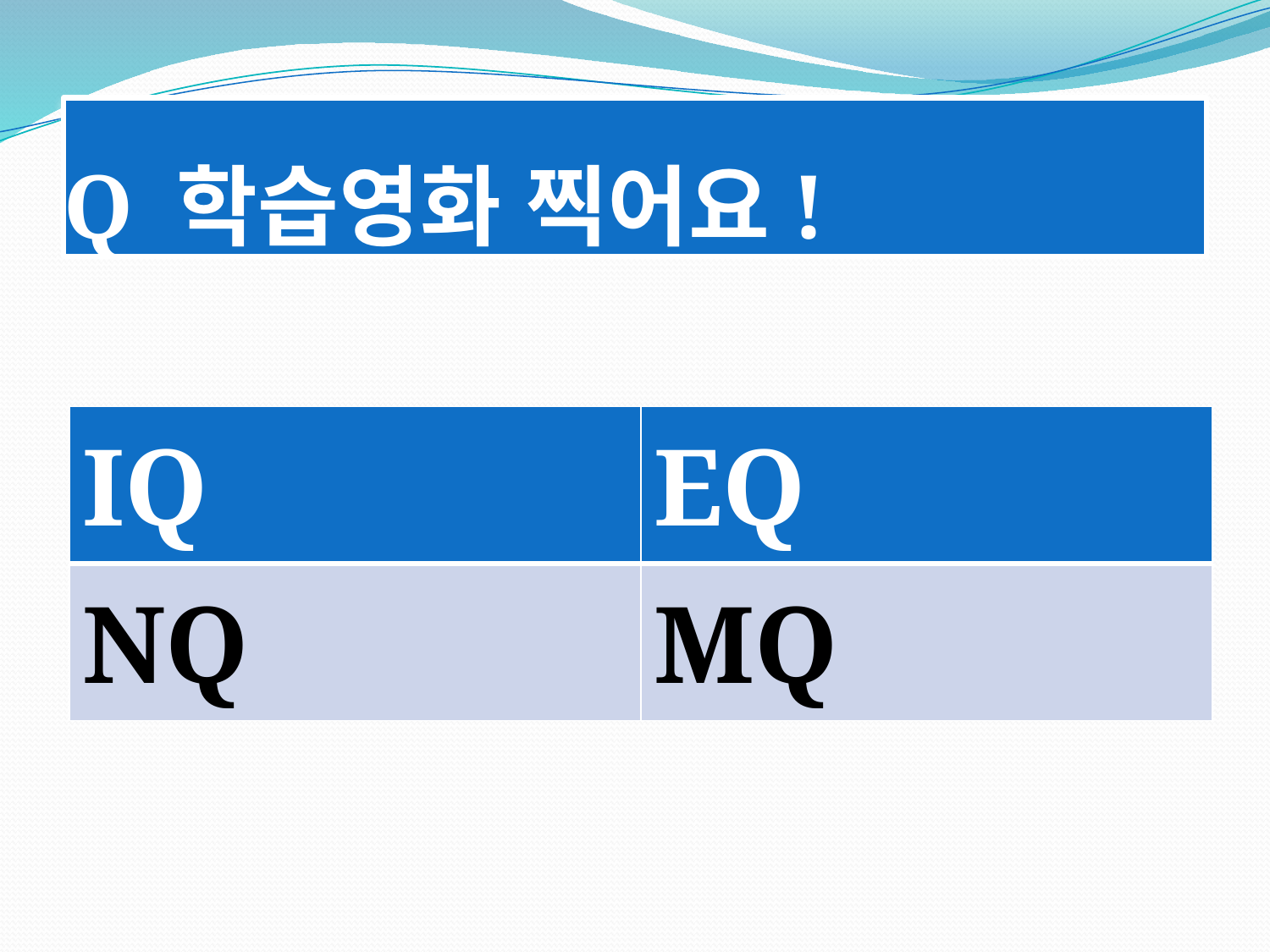

# Q 학습영화 찍어요!
| IQ | EQ |
| --- | --- |
| NQ | MQ |